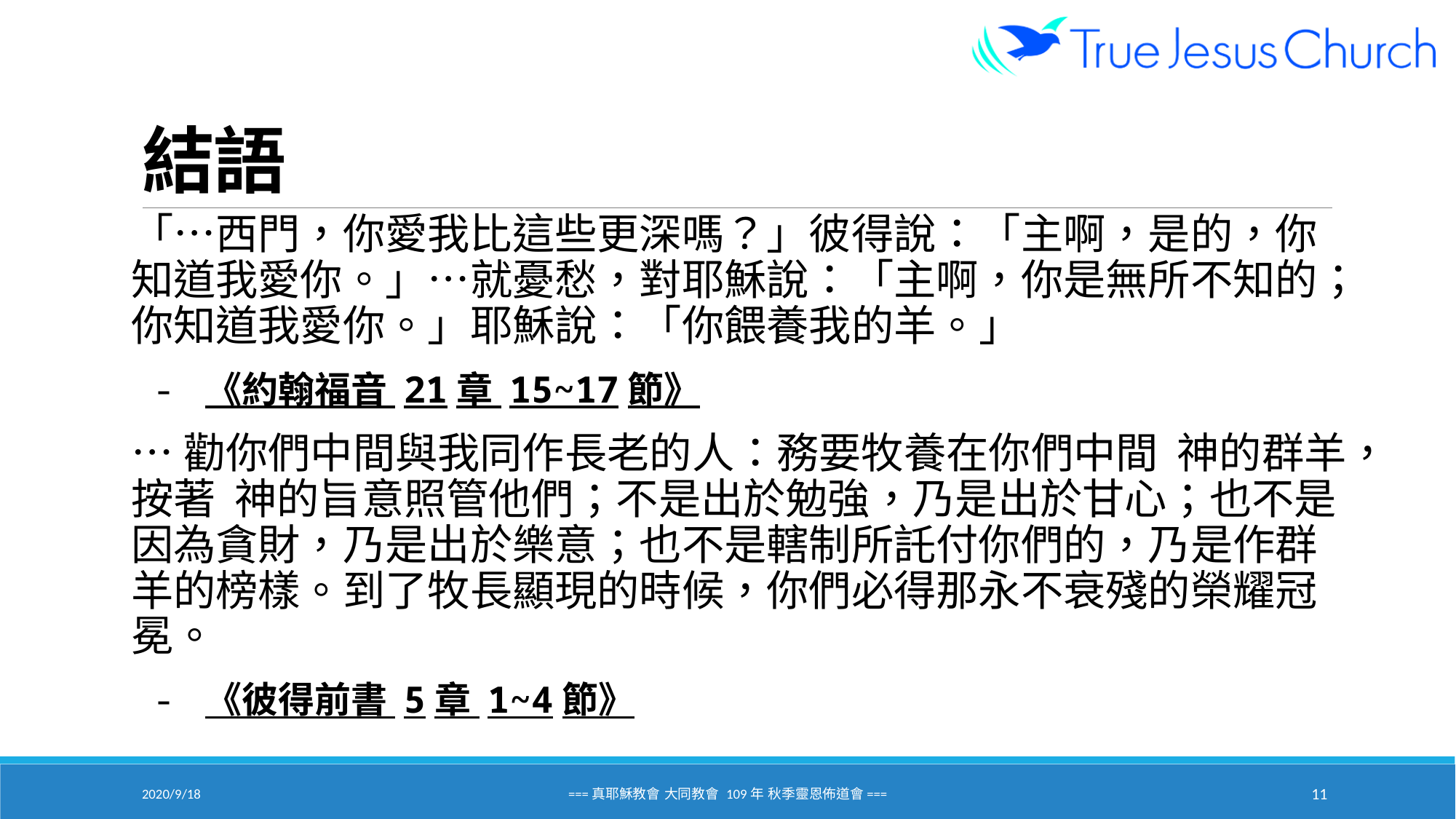

# 結語
「…西門，你愛我比這些更深嗎？」彼得說：「主啊，是的，你知道我愛你。」…就憂愁，對耶穌說：「主啊，你是無所不知的；你知道我愛你。」耶穌說：「你餵養我的羊。」
 - 《約翰福音 21章 15~17節》
…勸你們中間與我同作長老的人：務要牧養在你們中間  神的群羊，按著  神的旨意照管他們；不是出於勉強，乃是出於甘心；也不是因為貪財，乃是出於樂意；也不是轄制所託付你們的，乃是作群羊的榜樣。到了牧長顯現的時候，你們必得那永不衰殘的榮耀冠冕。
 - 《彼得前書 5章 1~4節》

2020/9/18
===真耶穌教會 大同教會 109年 秋季靈恩佈道會===
11